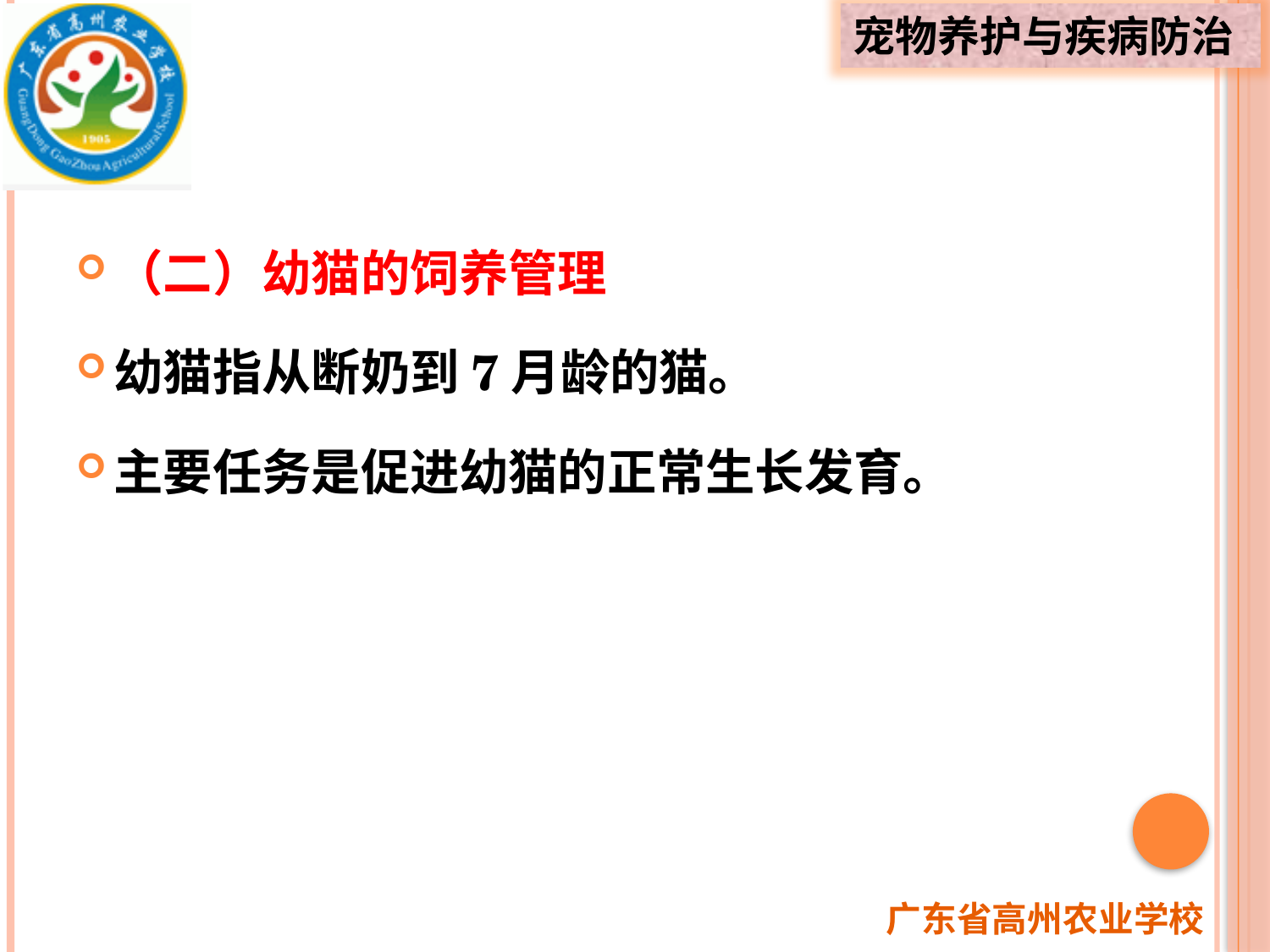

（二）幼猫的饲养管理
幼猫指从断奶到7月龄的猫。
主要任务是促进幼猫的正常生长发育。